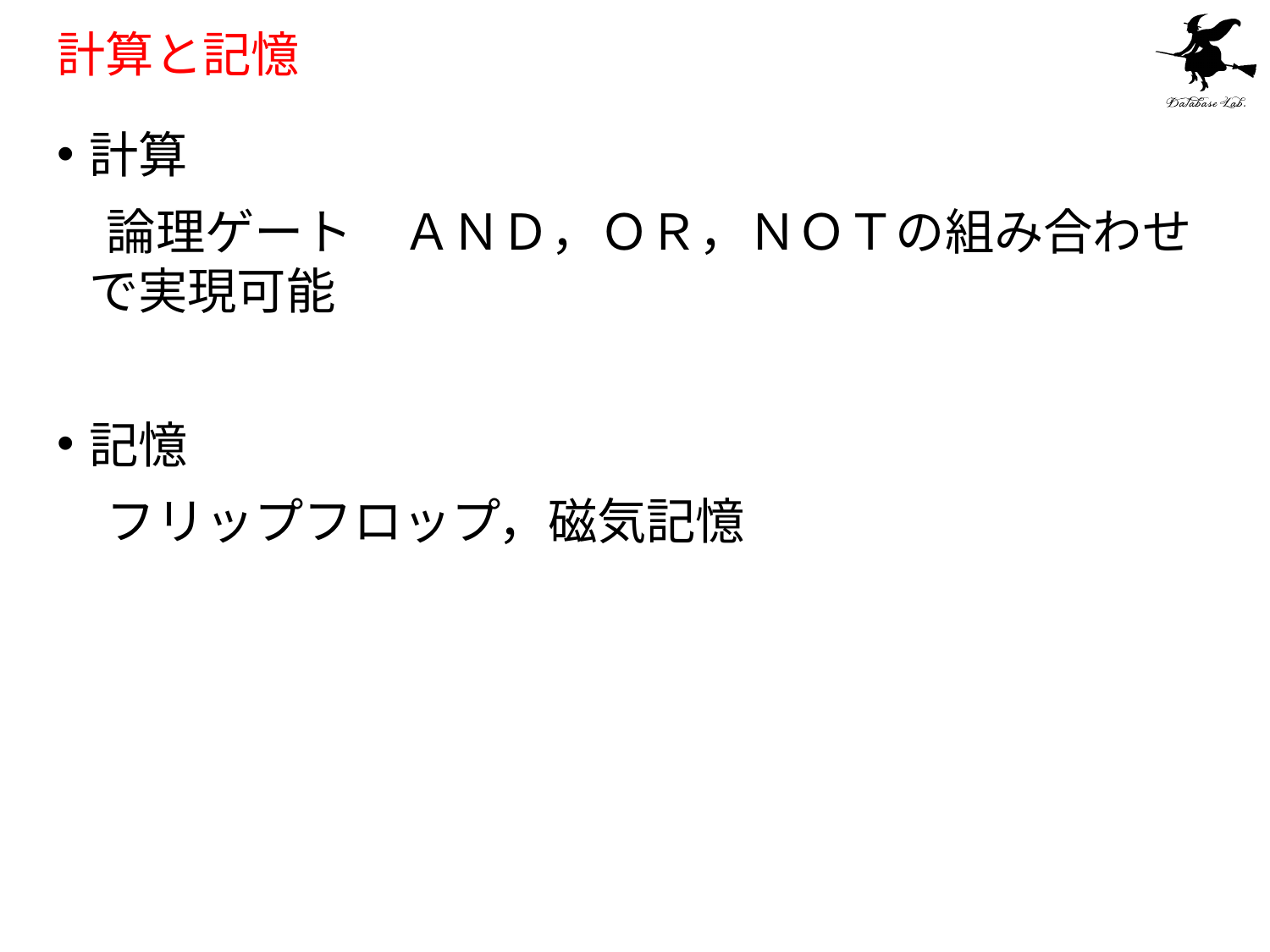

# 計算と記憶
計算
　論理ゲート　ＡＮＤ，ＯＲ，ＮＯＴの組み合わせで実現可能

記憶
　フリップフロップ，磁気記憶